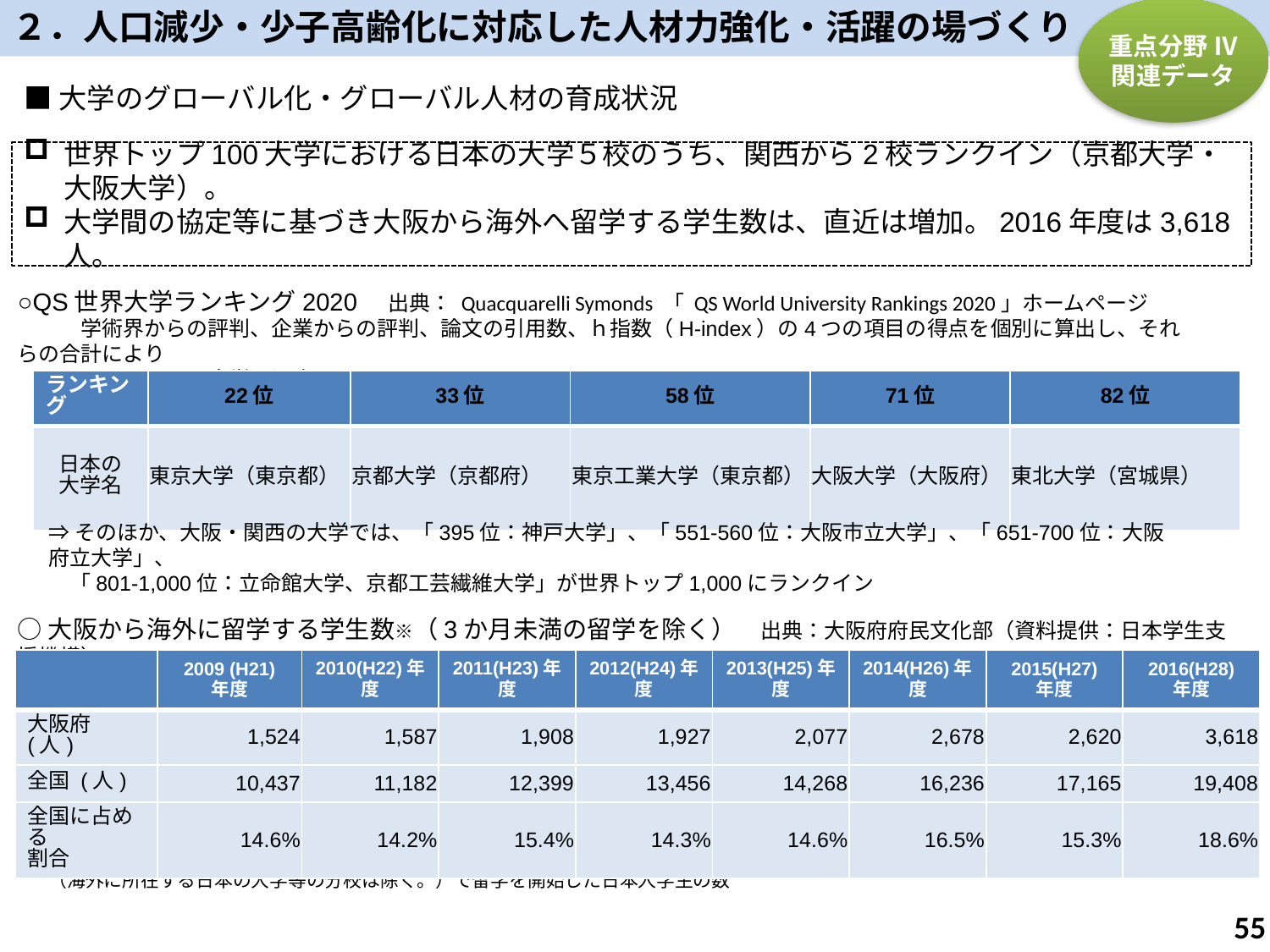

２．人口減少・少子高齢化に対応した人材力強化・活躍の場づくり
重点分野 Ⅳ
関連データ
■大学のグローバル化・グローバル人材の育成状況
世界トップ100大学における日本の大学５校のうち、関西から2校ランクイン（京都大学・大阪大学）。
大学間の協定等に基づき大阪から海外へ留学する学生数は、直近は増加。2016年度は3,618人。
○QS世界大学ランキング2020　出典： Quacquarelli Symonds 「 QS World University Rankings 2020」ホームページ
　　　学術界からの評判、企業からの評判、論文の引用数、ｈ指数（H-index）の4つの項目の得点を個別に算出し、それらの合計により
　　　TOP1,000の大学を選出している。
| ランキング | 22位 | 33位 | 58位 | 71位 | 82位 |
| --- | --- | --- | --- | --- | --- |
| 日本の 大学名 | 東京大学（東京都） | 京都大学（京都府） | 東京工業大学（東京都） | 大阪大学（大阪府） | 東北大学（宮城県） |
⇒そのほか、大阪・関西の大学では、「395位：神戸大学」、「551-560位：大阪市立大学」、「651-700位：大阪府立大学」、
　「801-1,000位：立命館大学、京都工芸繊維大学」が世界トップ1,000にランクイン
○大阪から海外に留学する学生数※（3か月未満の留学を除く）　出典：大阪府府民文化部（資料提供：日本学生支援機構）
|  | 2009 (H21) 年度 | 2010(H22)年度 | 2011(H23)年度 | 2012(H24)年度 | 2013(H25)年度 | 2014(H26)年度 | 2015(H27) 年度 | 2016(H28) 年度 |
| --- | --- | --- | --- | --- | --- | --- | --- | --- |
| 大阪府 (人) | 1,524 | 1,587 | 1,908 | 1,927 | 2,077 | 2,678 | 2,620 | 3,618 |
| 全国 (人) | 10,437 | 11,182 | 12,399 | 13,456 | 14,268 | 16,236 | 17,165 | 19,408 |
| 全国に占める 割合 | 14.6% | 14.2% | 15.4% | 14.3% | 14.6% | 16.5% | 15.3% | 18.6% |
※日本国内の大学等と諸外国の大学等との学生交流に関する協定等に基づき、教育又は研究等を目的として、海外の大学等
　（海外に所在する日本の大学等の分校は除く。）で留学を開始した日本人学生の数
55